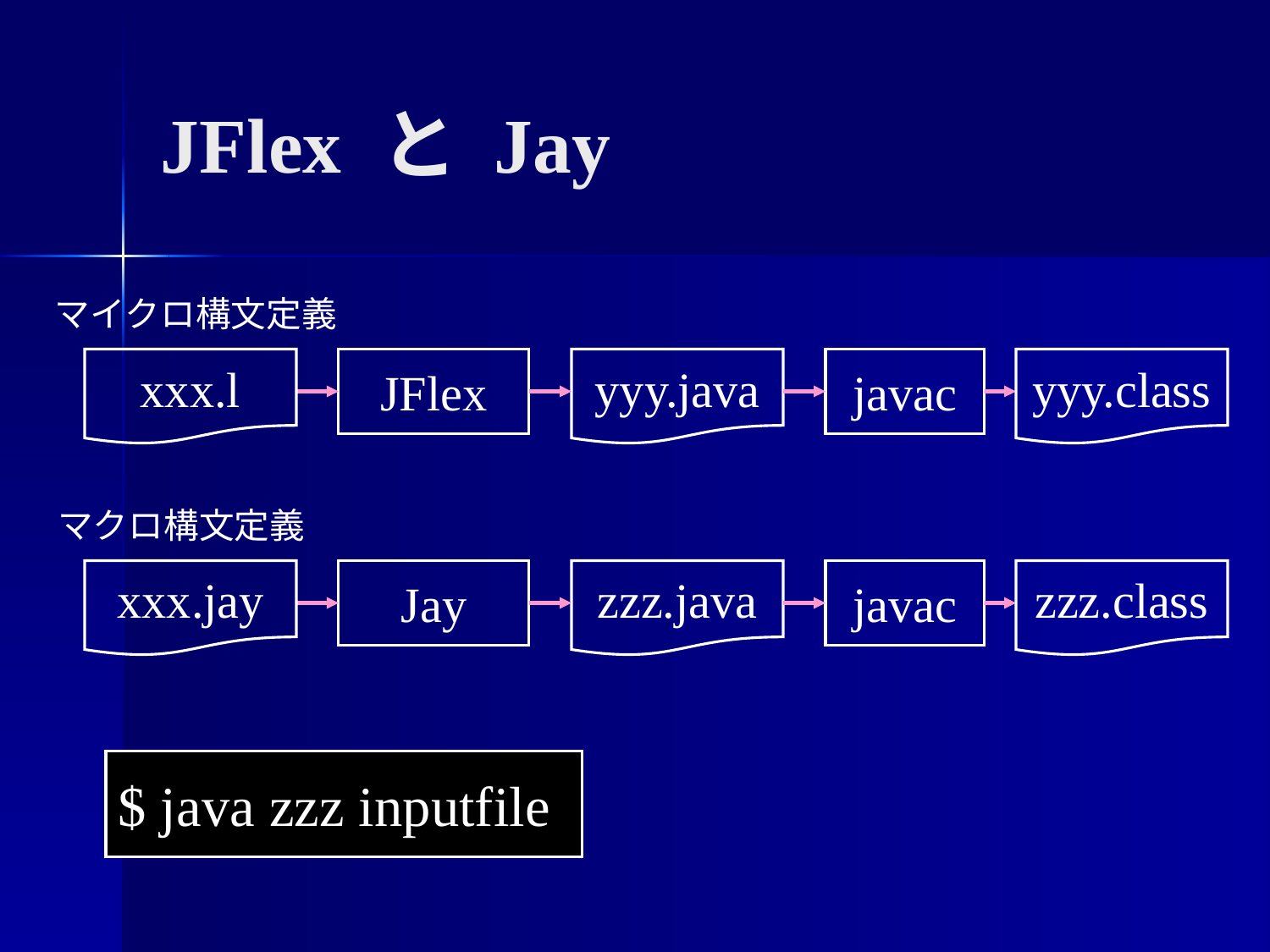

JFlex と Jay
マイクロ構文定義
xxx.l
JFlex
yyy.java

javac
yyy.class

マクロ構文定義
xxx.jay
Jay
zzz.java

javac
zzz.class

$ java zzz inputfile